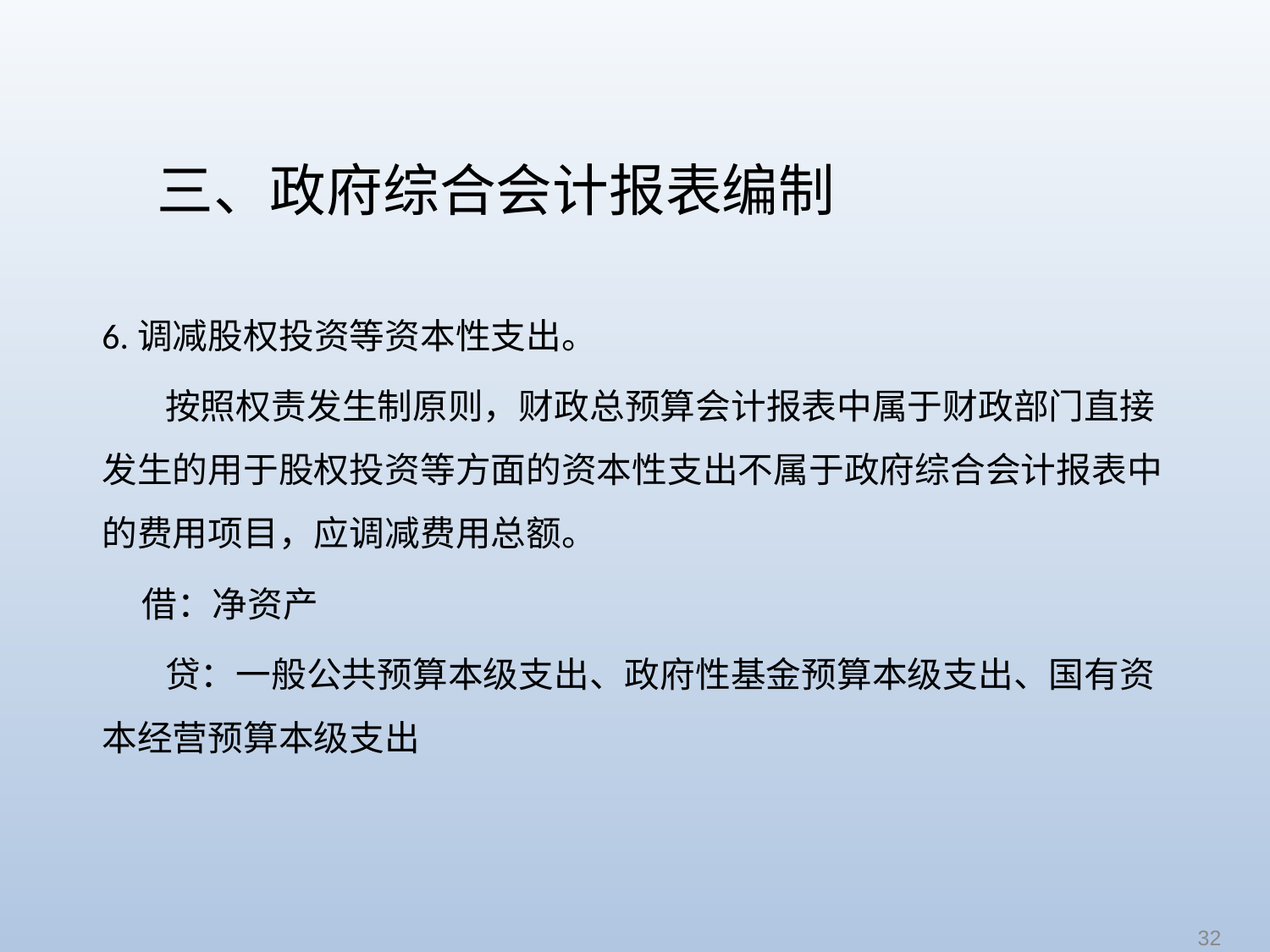

# 三、政府综合会计报表编制
6.调减股权投资等资本性支出。
       按照权责发生制原则，财政总预算会计报表中属于财政部门直接发生的用于股权投资等方面的资本性支出不属于政府综合会计报表中的费用项目，应调减费用总额。
    借：净资产
       贷：一般公共预算本级支出、政府性基金预算本级支出、国有资本经营预算本级支出
32